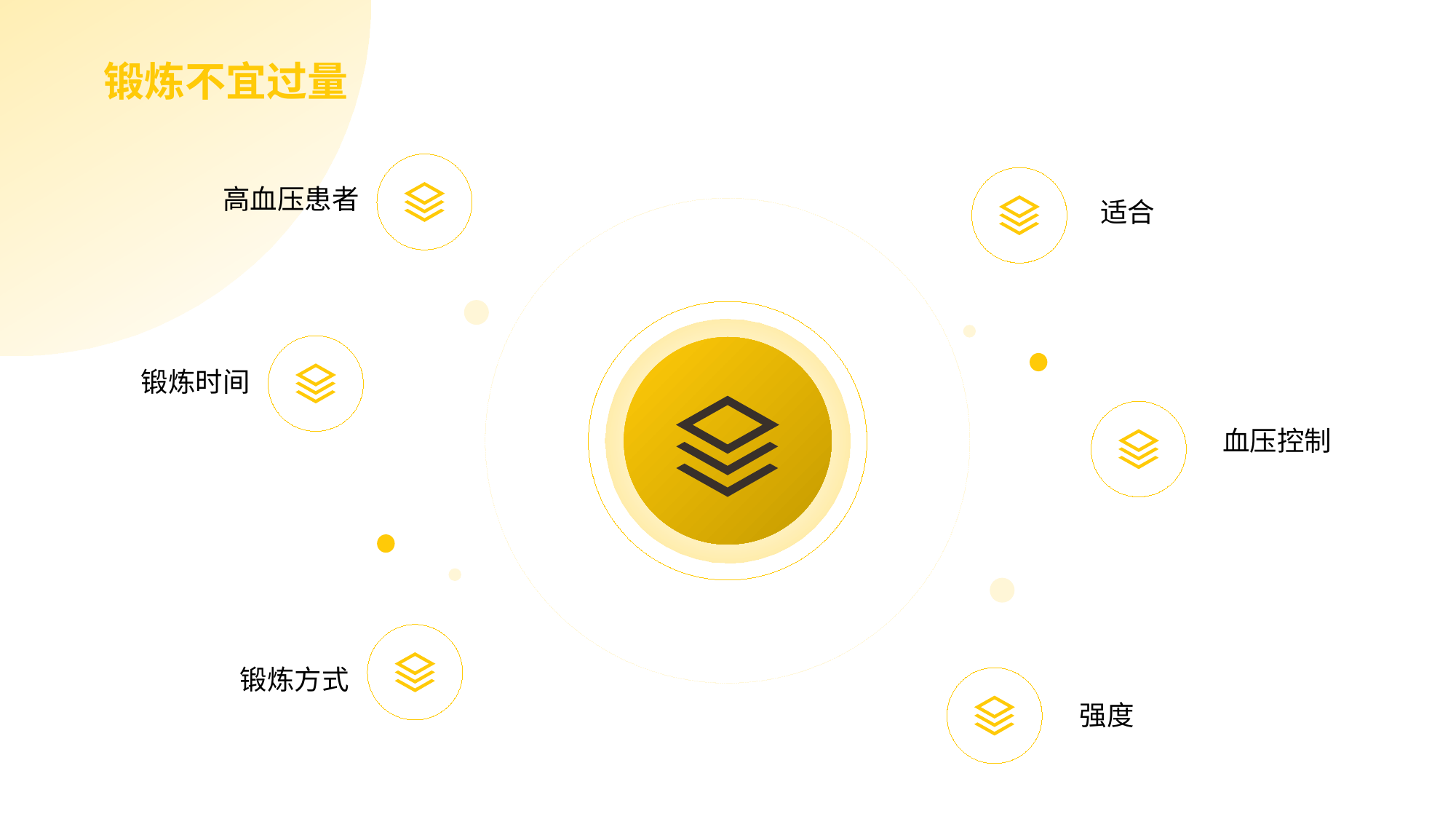

锻炼不宜过量

 高血压患者

 适合

 锻炼时间

 血压控制

 锻炼方式

 强度